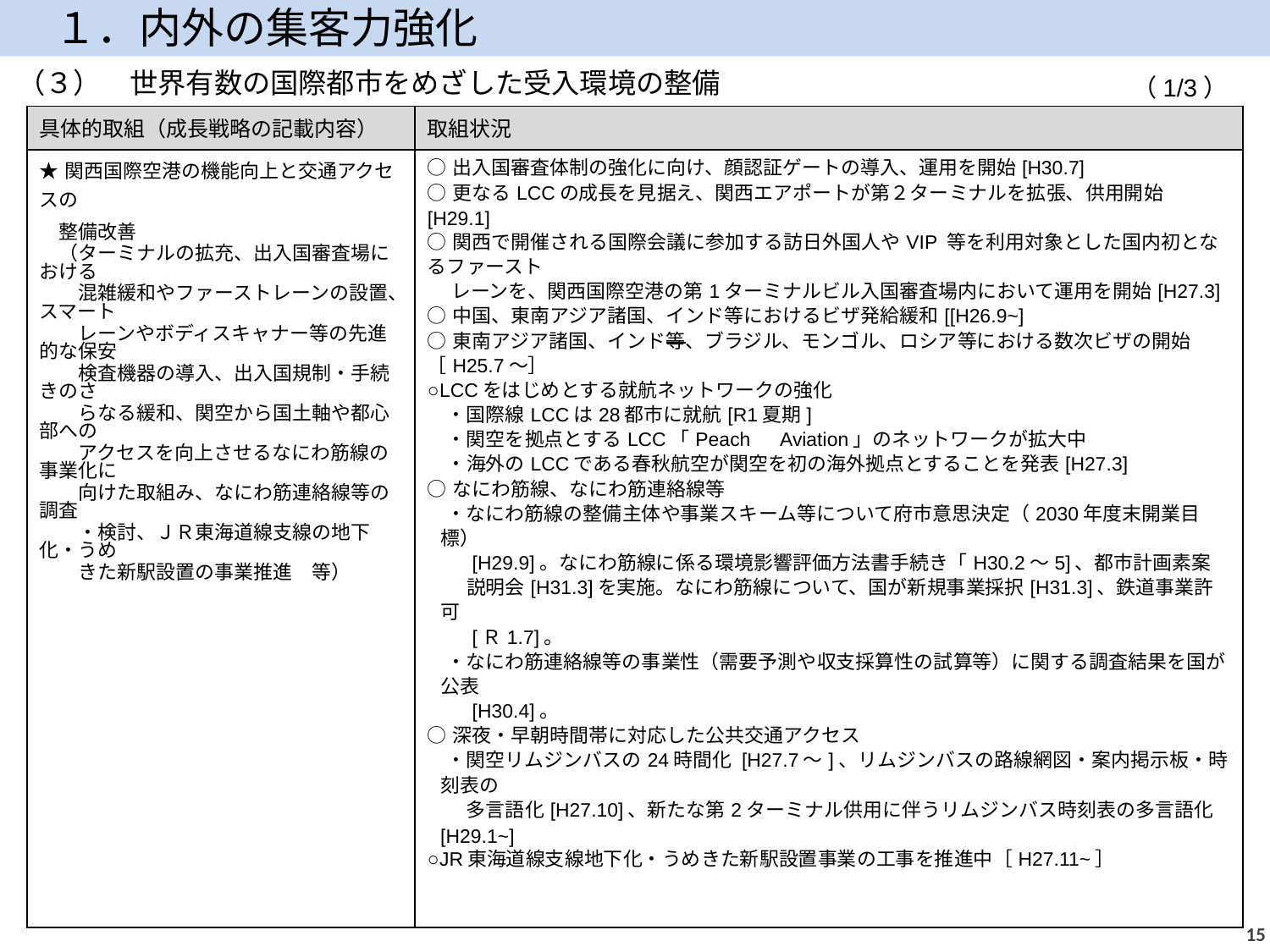

１．内外の集客力強化
（３）　世界有数の国際都市をめざした受入環境の整備
（1/3）
| 具体的取組（成長戦略の記載内容） | 取組状況 |
| --- | --- |
| ★関西国際空港の機能向上と交通アクセスの 整備改善 　（ターミナルの拡充、出入国審査場における 　　混雑緩和やファーストレーンの設置、スマート　　 　　レーンやボディスキャナー等の先進的な保安 　　検査機器の導入、出入国規制・手続きのさ 　　らなる緩和、関空から国土軸や都心部への 　　アクセスを向上させるなにわ筋線の事業化に　 　　向けた取組み、なにわ筋連絡線等の調査 　　・検討、ＪＲ東海道線支線の地下化・うめ 　　きた新駅設置の事業推進　等） | ○出入国審査体制の強化に向け、顔認証ゲートの導入、運用を開始[H30.7] ○更なるLCCの成長を見据え、関西エアポートが第２ターミナルを拡張、供用開始[H29.1] ○関西で開催される国際会議に参加する訪日外国人やVIP 等を利用対象とした国内初となるファースト 　 レーンを、関西国際空港の第1ターミナルビル入国審査場内において運用を開始[H27.3] ○中国、東南アジア諸国、インド等におけるビザ発給緩和[[H26.9~] ○東南アジア諸国、インド等、ブラジル、モンゴル、ロシア等における数次ビザの開始［H25.7～］ ○LCCをはじめとする就航ネットワークの強化 　・国際線LCCは28都市に就航[R1夏期] 　・関空を拠点とするLCC「Peach　Aviation」のネットワークが拡大中 　・海外のLCCである春秋航空が関空を初の海外拠点とすることを発表[H27.3] ○なにわ筋線、なにわ筋連絡線等 　・なにわ筋線の整備主体や事業スキーム等について府市意思決定（2030年度末開業目標） 　　[H29.9]。なにわ筋線に係る環境影響評価方法書手続き「H30.2～5]、都市計画素案 　　説明会[H31.3]を実施。なにわ筋線について、国が新規事業採択[H31.3]、鉄道事業許可　 　　[Ｒ1.7]。 　・なにわ筋連絡線等の事業性（需要予測や収支採算性の試算等）に関する調査結果を国が公表 　　[H30.4]。 ○深夜・早朝時間帯に対応した公共交通アクセス 　・関空リムジンバスの24時間化 [H27.7～]、リムジンバスの路線網図・案内掲示板・時刻表の 　　多言語化[H27.10]、新たな第2ターミナル供用に伴うリムジンバス時刻表の多言語化[H29.1~] ○JR東海道線支線地下化・うめきた新駅設置事業の工事を推進中［H27.11~］ |
15